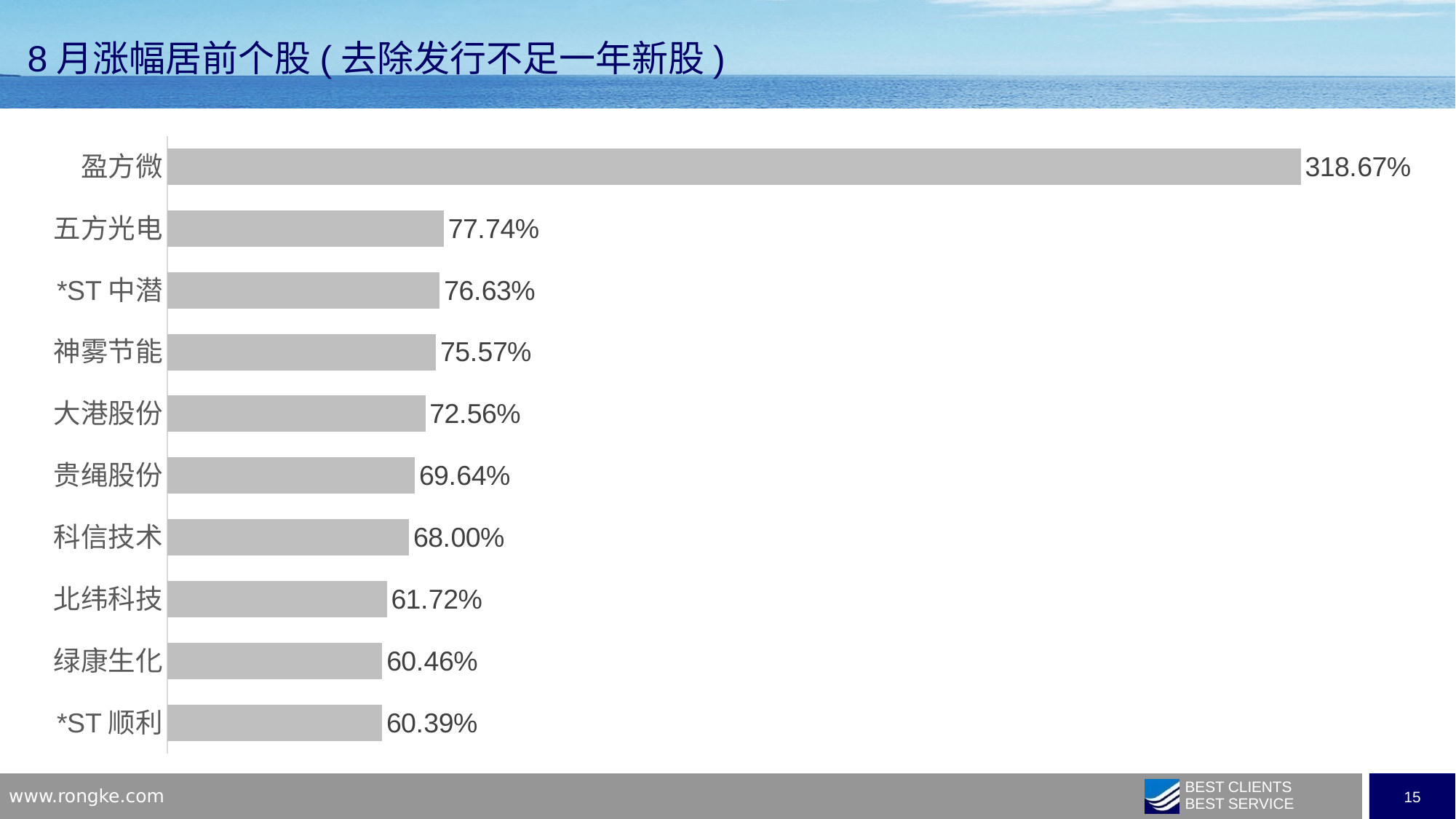

8月涨幅居前个股(去除发行不足一年新股)

### Chart

| Category | 月涨跌幅 |
|---|---|
| 盈方微 | 3.1866703675282055 |
| 五方光电 | 0.7773717603774293 |
| *ST中潜 | 0.7662614874042821 |
| 神雾节能 | 0.7556702742444243 |
| 大港股份 | 0.7255781667003973 |
| 贵绳股份 | 0.6963510521027423 |
| 科信技术 | 0.6799999999999999 |
| 北纬科技 | 0.6172339748971913 |
| 绿康生化 | 0.6045937746960002 |
| *ST顺利 | 0.603893736273986 |